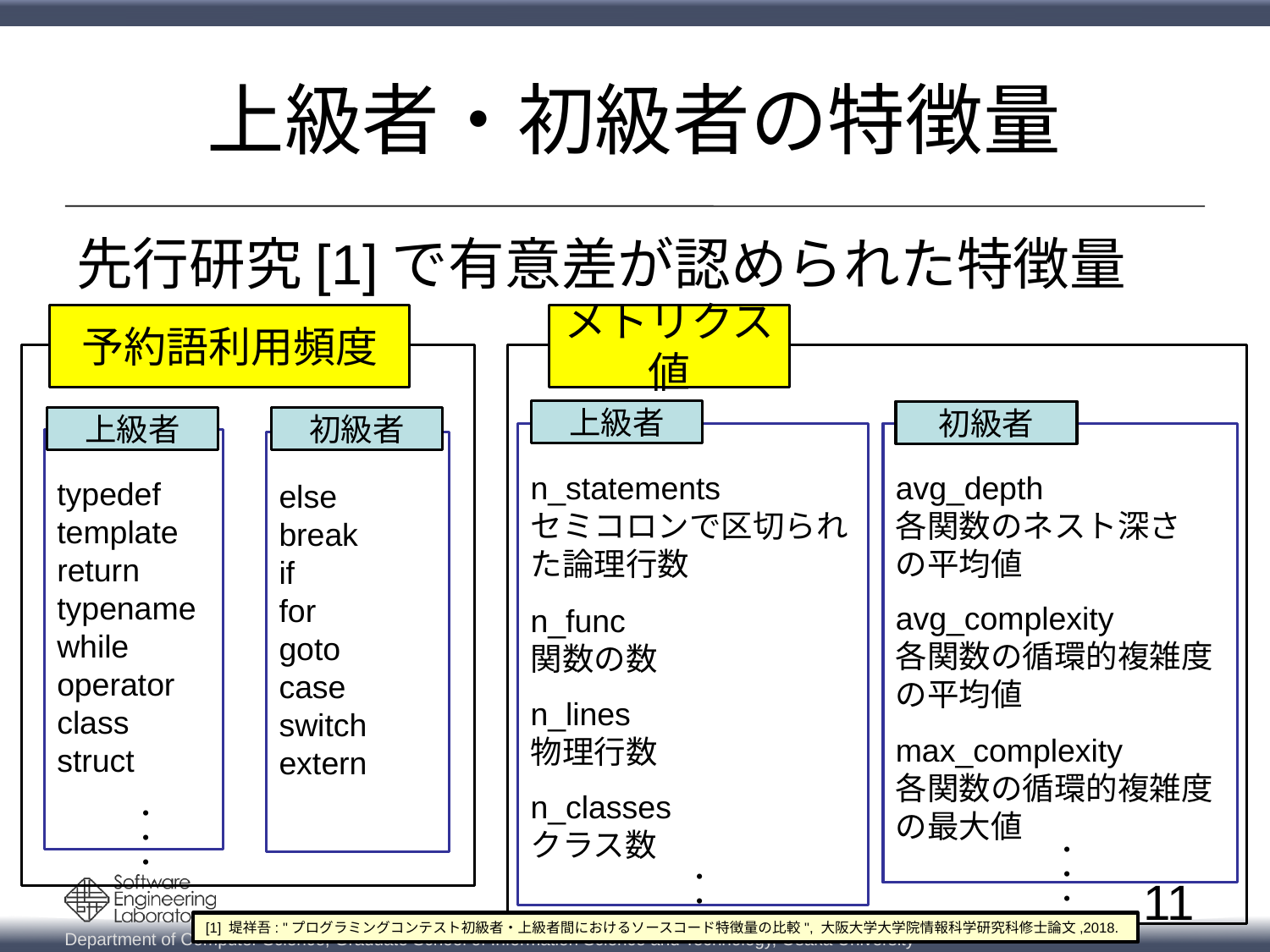

# 上級者・初級者の特徴量
先行研究[1]で有意差が認められた特徴量
予約語利用頻度
メトリクス値

上級者
初級者
上級者
初級者

n_statements
セミコロンで区切られた論理行数

n_func
関数の数

n_lines
物理行数

n_classes
クラス数

avg_depth
各関数のネスト深さ     の平均値

avg_complexity
各関数の循環的複雑度の平均値

max_complexity
各関数の循環的複雑度の最大値

typedef
template
return
typename
while
operator
class
struct

else
break
if
for
goto
case
switch
extern
・・・
・・・
・・・
11
[1] 堤祥吾: "プログラミングコンテスト初級者・上級者間におけるソースコード特徴量の比較", 大阪大学大学院情報科学研究科修士論文,2018.